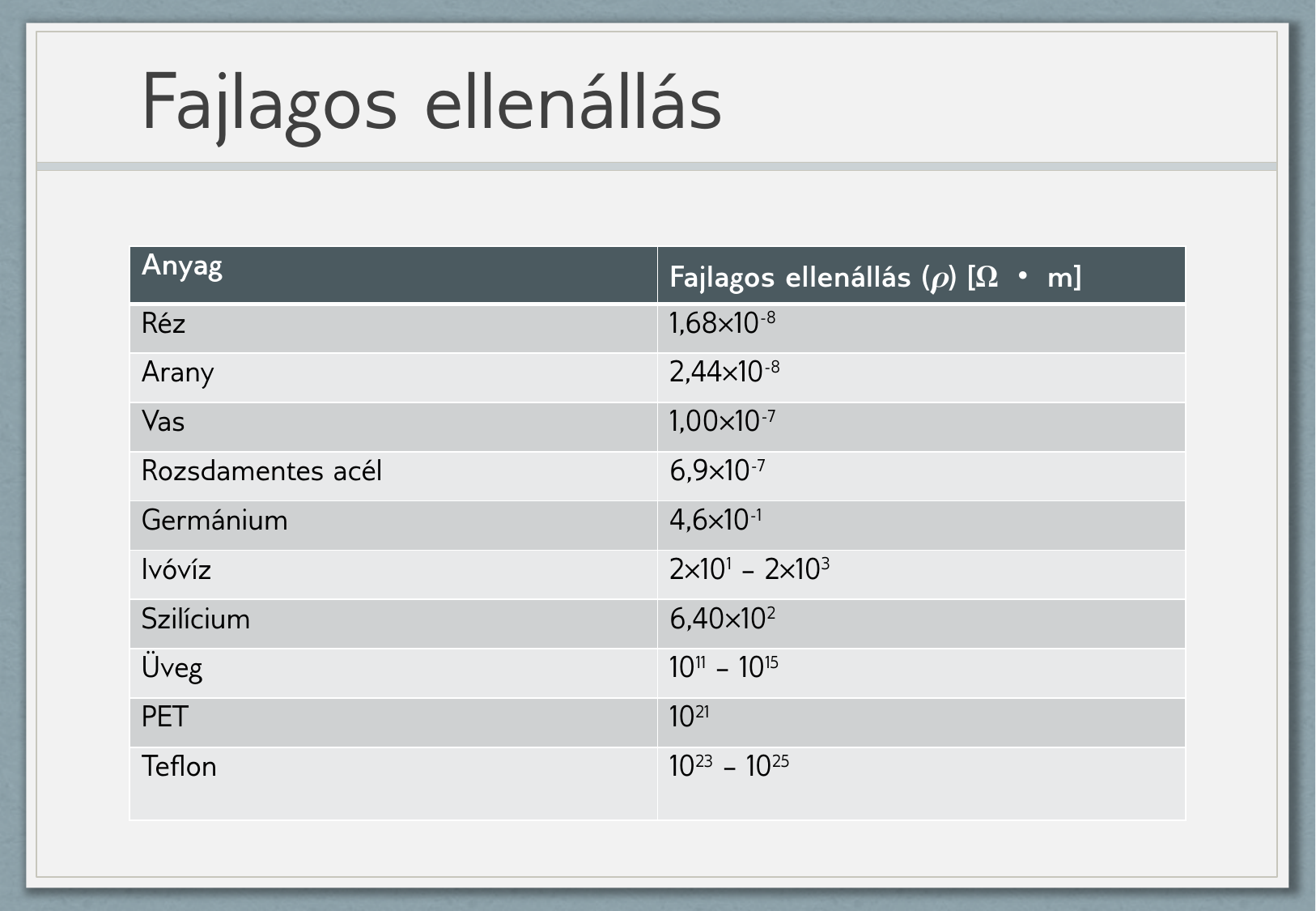

# Fajlagos ellenállás
| Anyag | Fajlagos ellenállás (ρ) [Ω・m] |
| --- | --- |
| Réz | 1,68×10−8 |
| Arany | 2,44×10−8 |
| Vas | 1,00×10−7 |
| Rozsdamentes acél | 6,9×10−7 |
| Germánium | 4,6×10−1 |
| Ivóvíz | 2×101 – 2×103 |
| Szilícium | 6,40×102 |
| Üveg | 1011 – 1015 |
| PET | 1021 |
| Teflon | 1023 – 1025 |